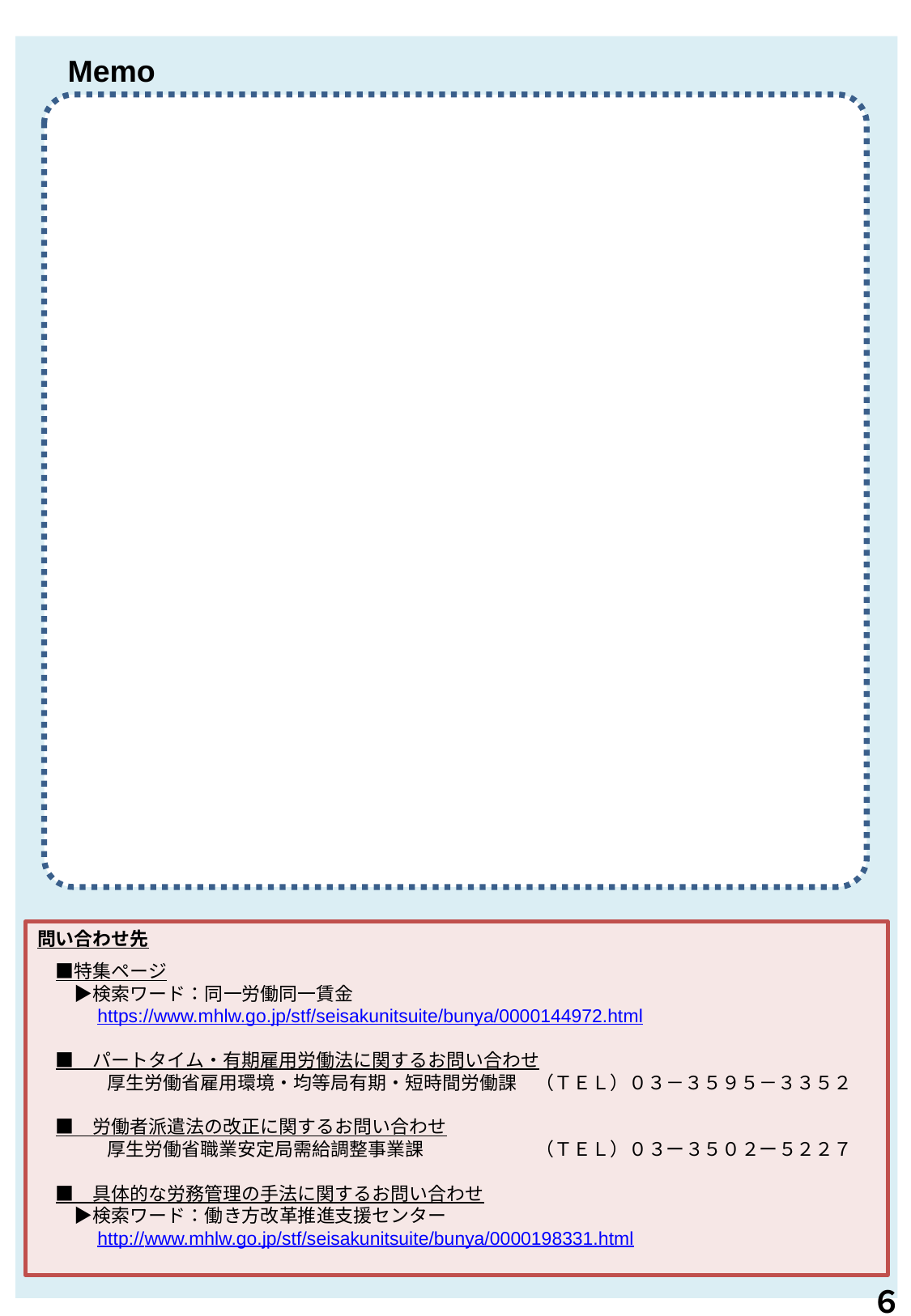

Memo

問い合わせ先

　■特集ページ
　　▶検索ワード：同一労働同一賃金
　　　https://www.mhlw.go.jp/stf/seisakunitsuite/bunya/0000144972.html

　■　パートタイム・有期雇用労働法に関するお問い合わせ
　　　　厚生労働省雇用環境・均等局有期・短時間労働課　（ＴＥＬ）０３－３５９５－３３５２

　■　労働者派遣法の改正に関するお問い合わせ
　　　　厚生労働省職業安定局需給調整事業課　　　　　　（ＴＥＬ）０３ー３５０２ー５２２７

　■　具体的な労務管理の手法に関するお問い合わせ
　　▶検索ワード：働き方改革推進支援センター
　　　http://www.mhlw.go.jp/stf/seisakunitsuite/bunya/0000198331.html

6
６